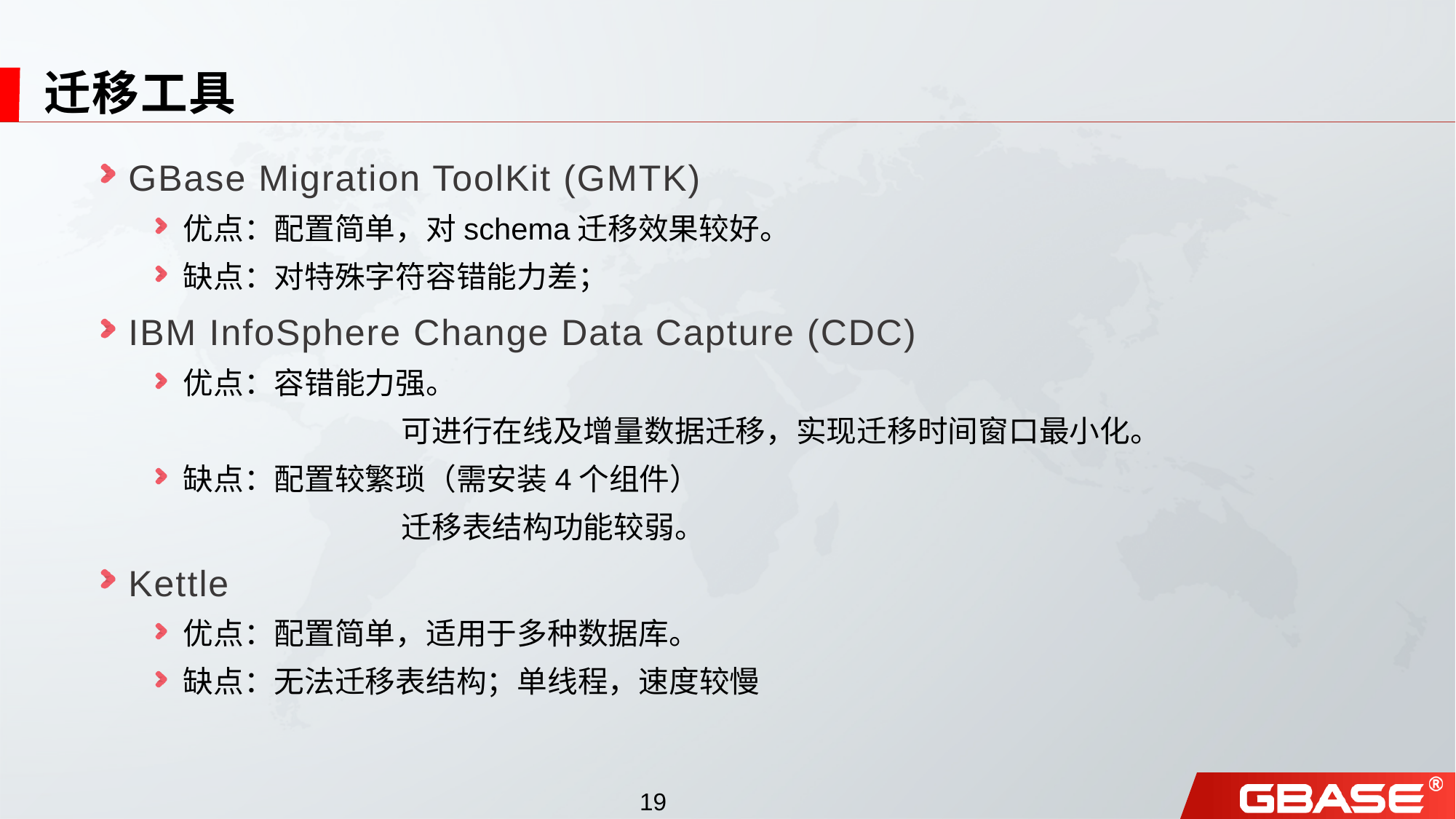

# 迁移工具
GBase Migration ToolKit (GMTK)
优点：配置简单，对schema迁移效果较好。
缺点：对特殊字符容错能力差；
IBM InfoSphere Change Data Capture (CDC)
优点：容错能力强。
			可进行在线及增量数据迁移，实现迁移时间窗口最小化。
缺点：配置较繁琐（需安装4个组件）
			迁移表结构功能较弱。
Kettle
优点：配置简单，适用于多种数据库。
缺点：无法迁移表结构；单线程，速度较慢